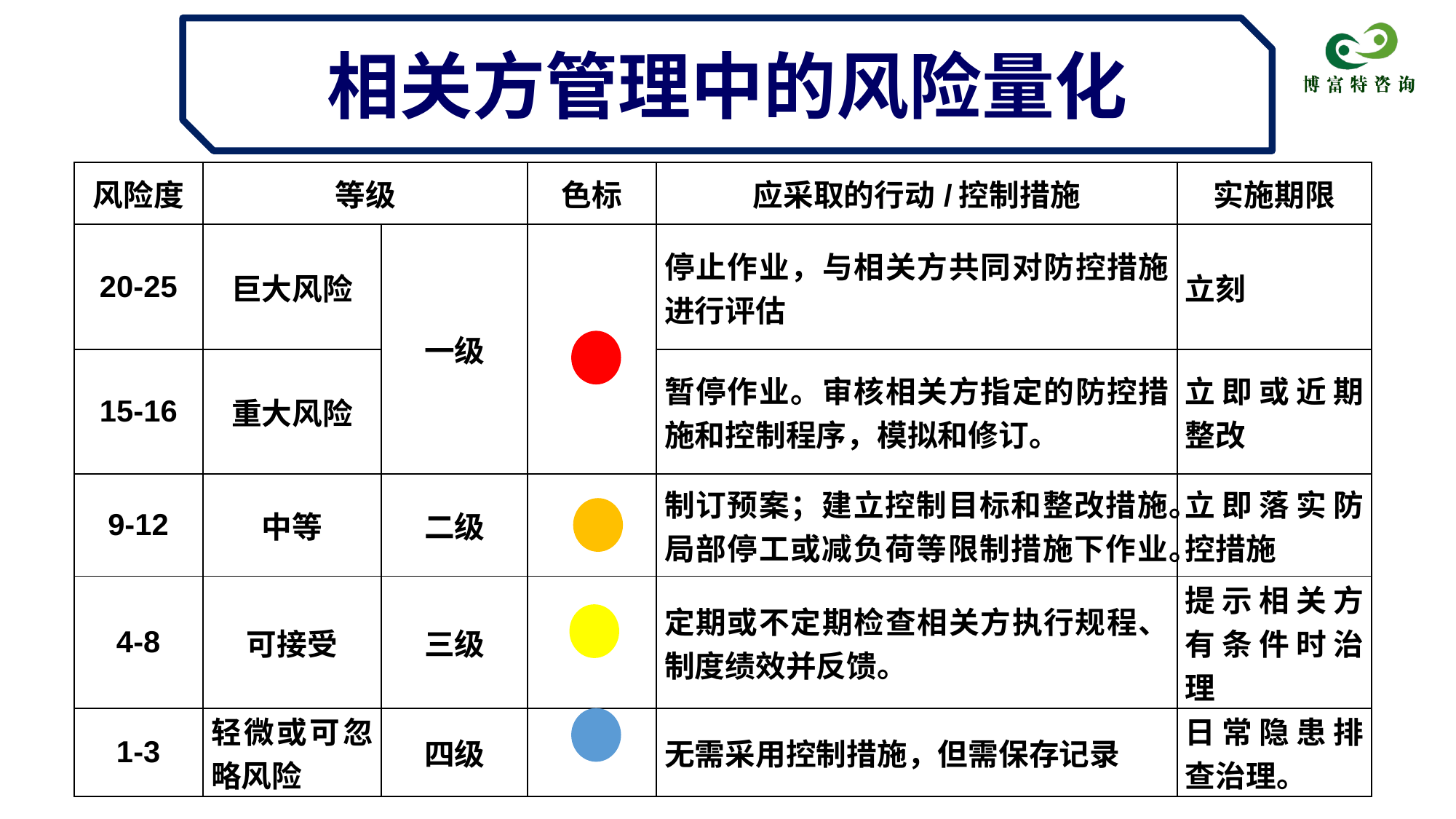

相关方管理中的风险量化
| 风险度 | 等级 |  | 色标 | 应采取的行动/控制措施 | 实施期限 |
| --- | --- | --- | --- | --- | --- |
| 20-25 | 巨大风险 | 一级 |  | 停止作业，与相关方共同对防控措施进行评估 | 立刻 |
| 15-16 | 重大风险 |  |  | 暂停作业。审核相关方指定的防控措施和控制程序，模拟和修订。 | 立即或近期整改 |
| 9-12 | 中等 | 二级 |  | 制订预案；建立控制目标和整改措施。局部停工或减负荷等限制措施下作业。 | 立即落实防控措施 |
| 4-8 | 可接受 | 三级 |  | 定期或不定期检查相关方执行规程、制度绩效并反馈。 | 提示相关方有条件时治理 |
| 1-3 | 轻微或可忽略风险 | 四级 |  | 无需采用控制措施，但需保存记录 | 日常隐患排查治理。 |